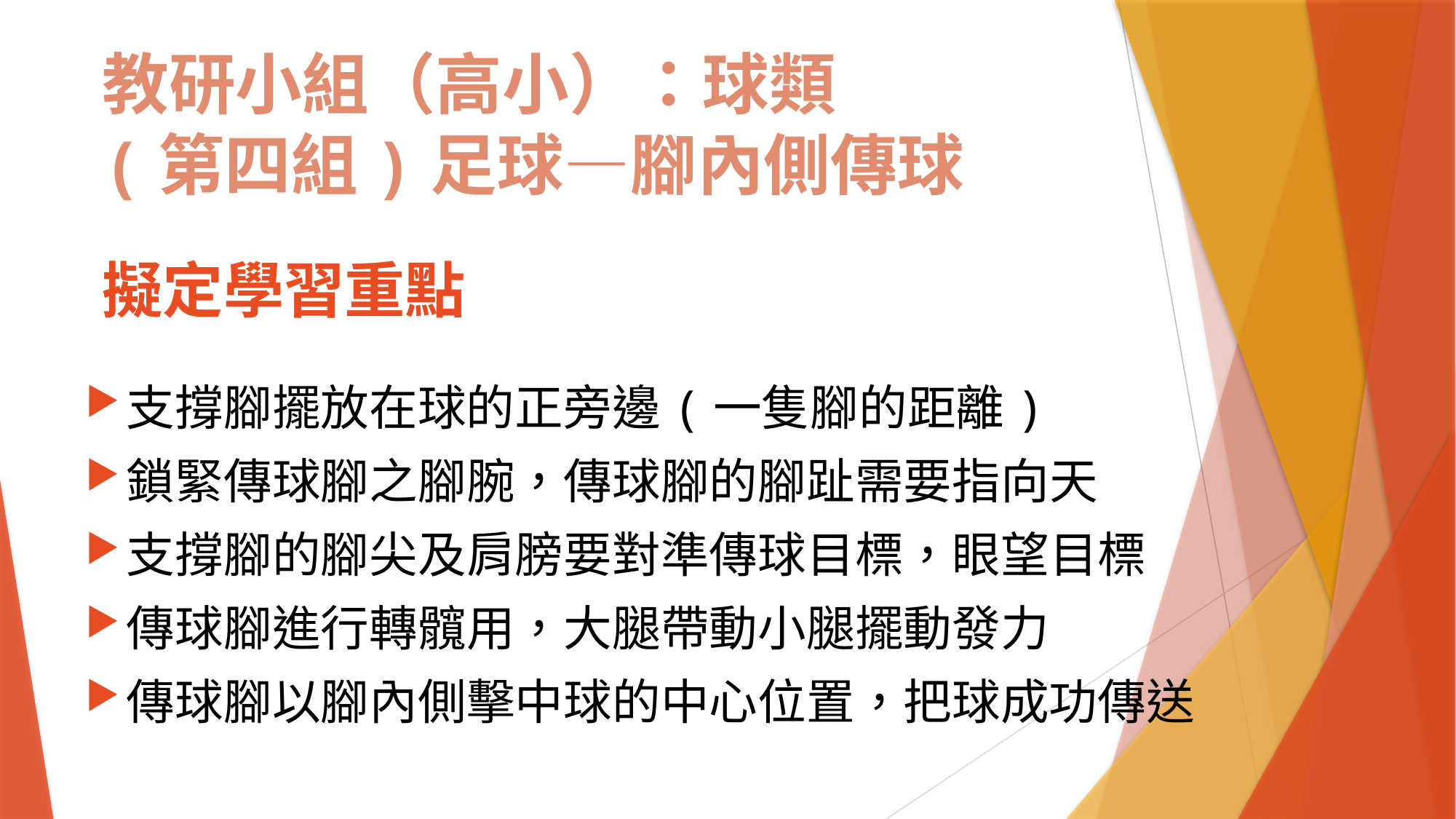

教研小組（高小）：球類
(第四組)足球—腳內側傳球
# 擬定學習重點
支撐腳擺放在球的正旁邊(一隻腳的距離)
鎖緊傳球腳之腳腕，傳球腳的腳趾需要指向天
支撐腳的腳尖及肩膀要對準傳球目標，眼望目標
傳球腳進行轉髖用，大腿帶動小腿擺動發力
傳球腳以腳內側擊中球的中心位置，把球成功傳送